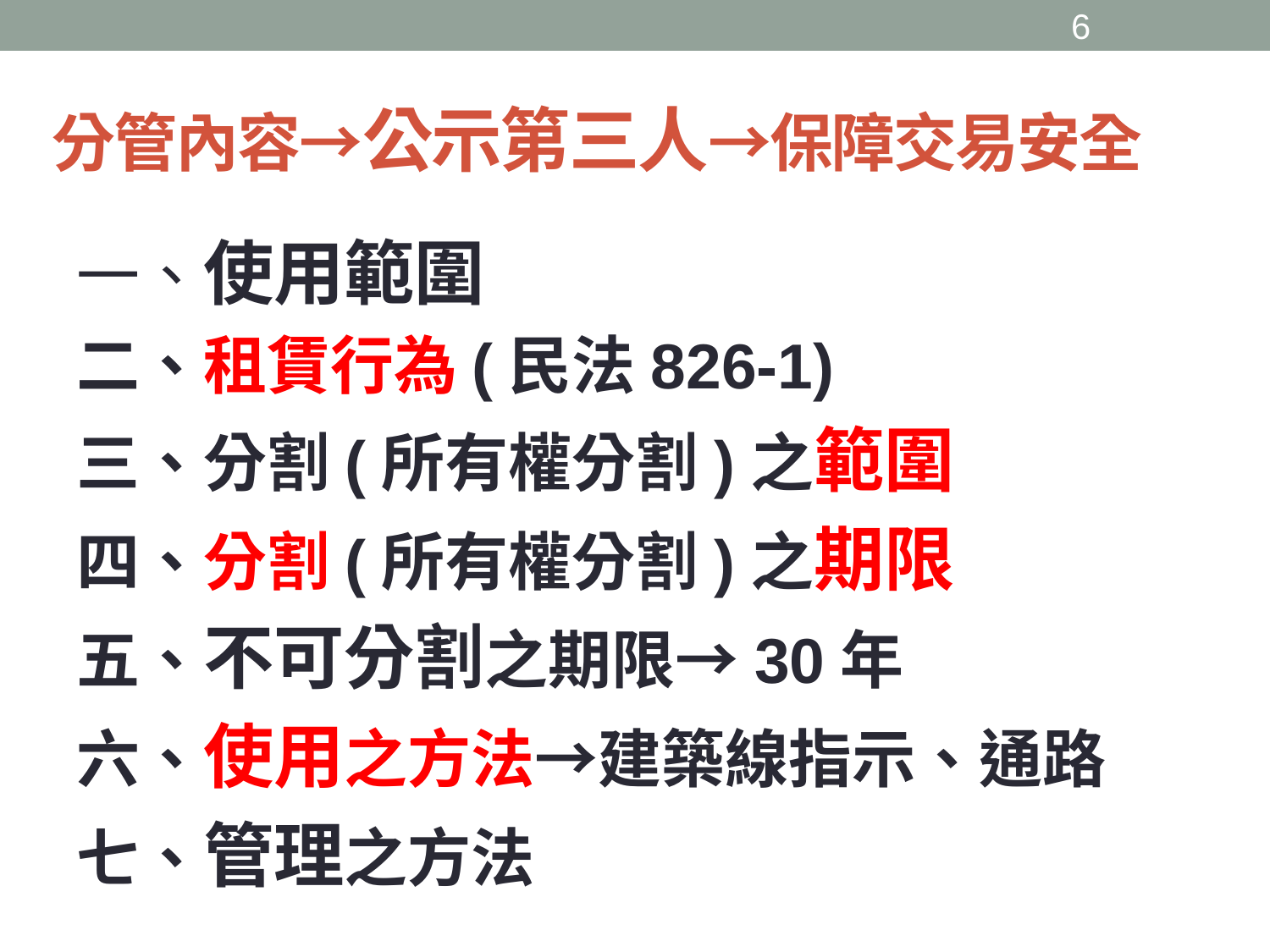

6
# 分管內容→公示第三人→保障交易安全
一、使用範圍
二、租賃行為(民法826-1)
三、分割(所有權分割)之範圍
四、分割(所有權分割)之期限
五、不可分割之期限→30年
六、使用之方法→建築線指示、通路
七、管理之方法